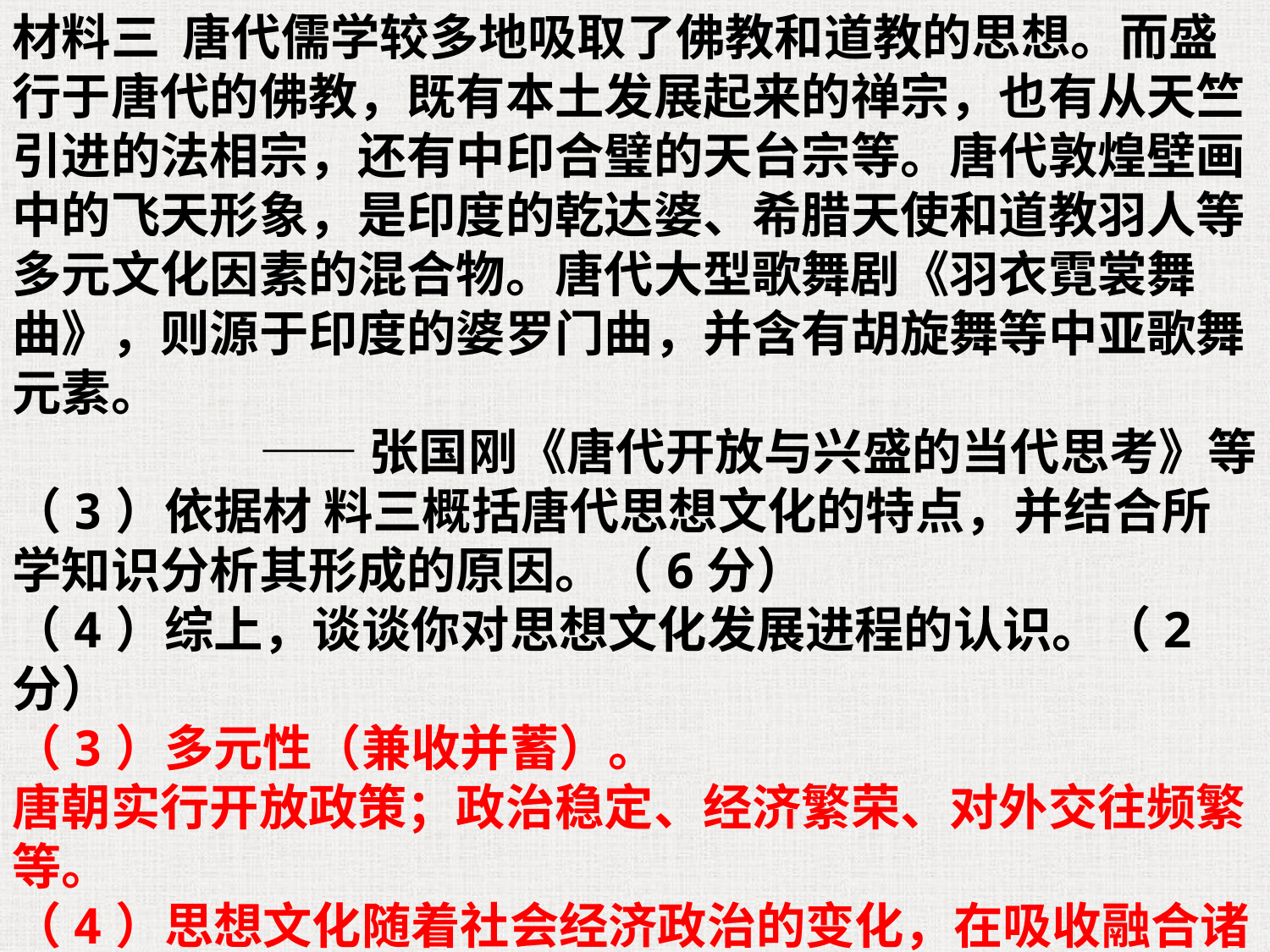

材料三  唐代儒学较多地吸取了佛教和道教的思想。而盛行于唐代的佛教，既有本土发展起来的禅宗，也有从天竺引进的法相宗，还有中印合璧的天台宗等。唐代敦煌壁画中的飞天形象，是印度的乾达婆、希腊天使和道教羽人等多元文化因素的混合物。唐代大型歌舞剧《羽衣霓裳舞曲》，则源于印度的婆罗门曲，并含有胡旋舞等中亚歌舞元素。
       ——张国刚《唐代开放与兴盛的当代思考》等
（3）依据材 料三概括唐代思想文化的特点，并结合所学知识分析其形成的原因。（6分）
（4）综上，谈谈你对思想文化发展进程的认识。（2分）
（3）多元性（兼收并蓄）。
唐朝实行开放政策；政治稳定、经济繁荣、对外交往频繁等。
（4）思想文化随着社会经济政治的变化，在吸收融合诸多文化因素中发展和丰富。